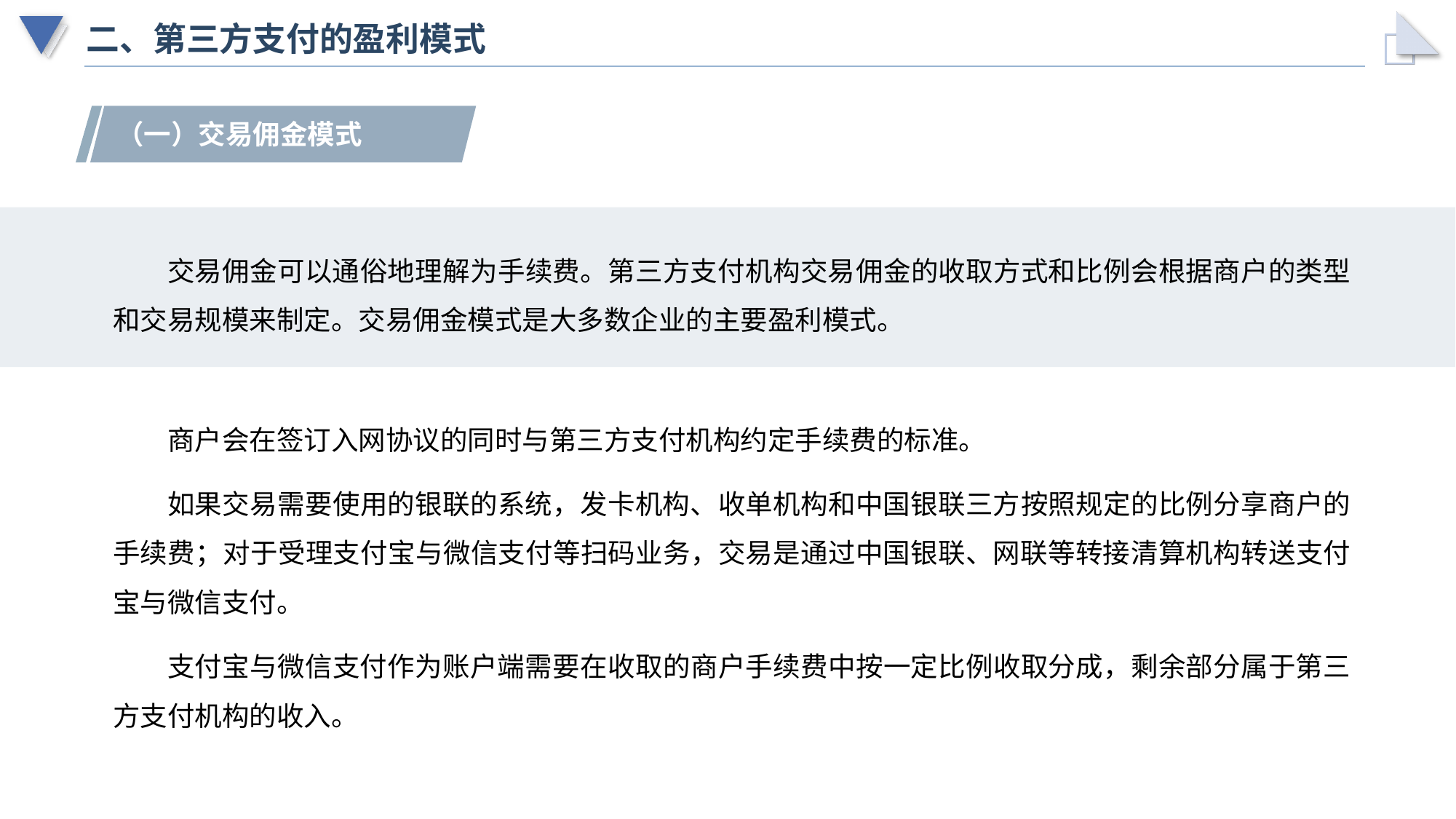

# 二、第三方支付的盈利模式

（一）交易佣金模式

交易佣金可以通俗地理解为手续费。第三方支付机构交易佣金的收取方式和比例会根据商户的类型和交易规模来制定。交易佣金模式是大多数企业的主要盈利模式。
商户会在签订入网协议的同时与第三方支付机构约定手续费的标准。
如果交易需要使用的银联的系统，发卡机构、收单机构和中国银联三方按照规定的比例分享商户的手续费；对于受理支付宝与微信支付等扫码业务，交易是通过中国银联、网联等转接清算机构转送支付宝与微信支付。
支付宝与微信支付作为账户端需要在收取的商户手续费中按一定比例收取分成，剩余部分属于第三方支付机构的收入。